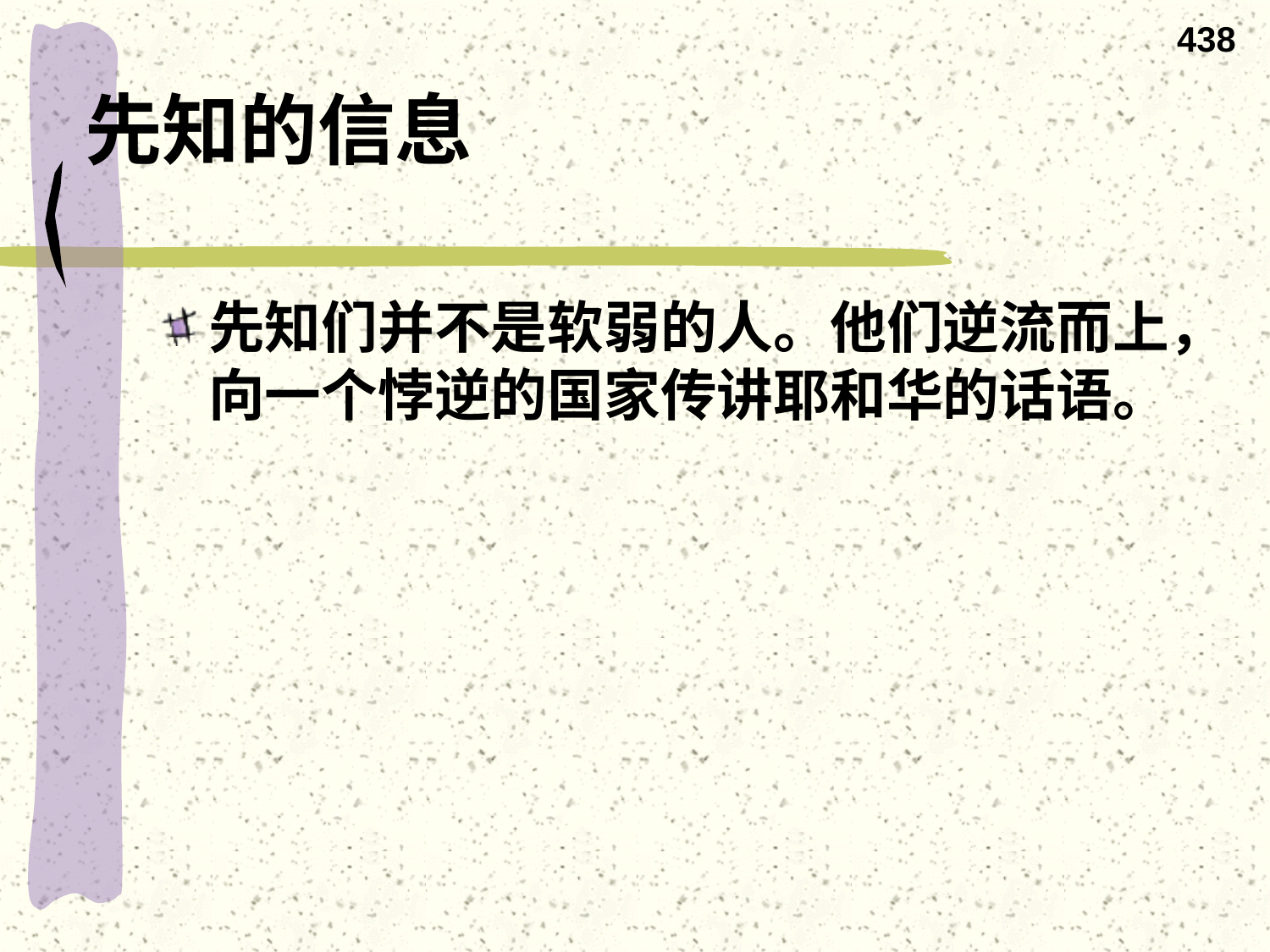

438
# 先知的信息
先知们并不是软弱的人。他们逆流而上，向一个悖逆的国家传讲耶和华的话语。